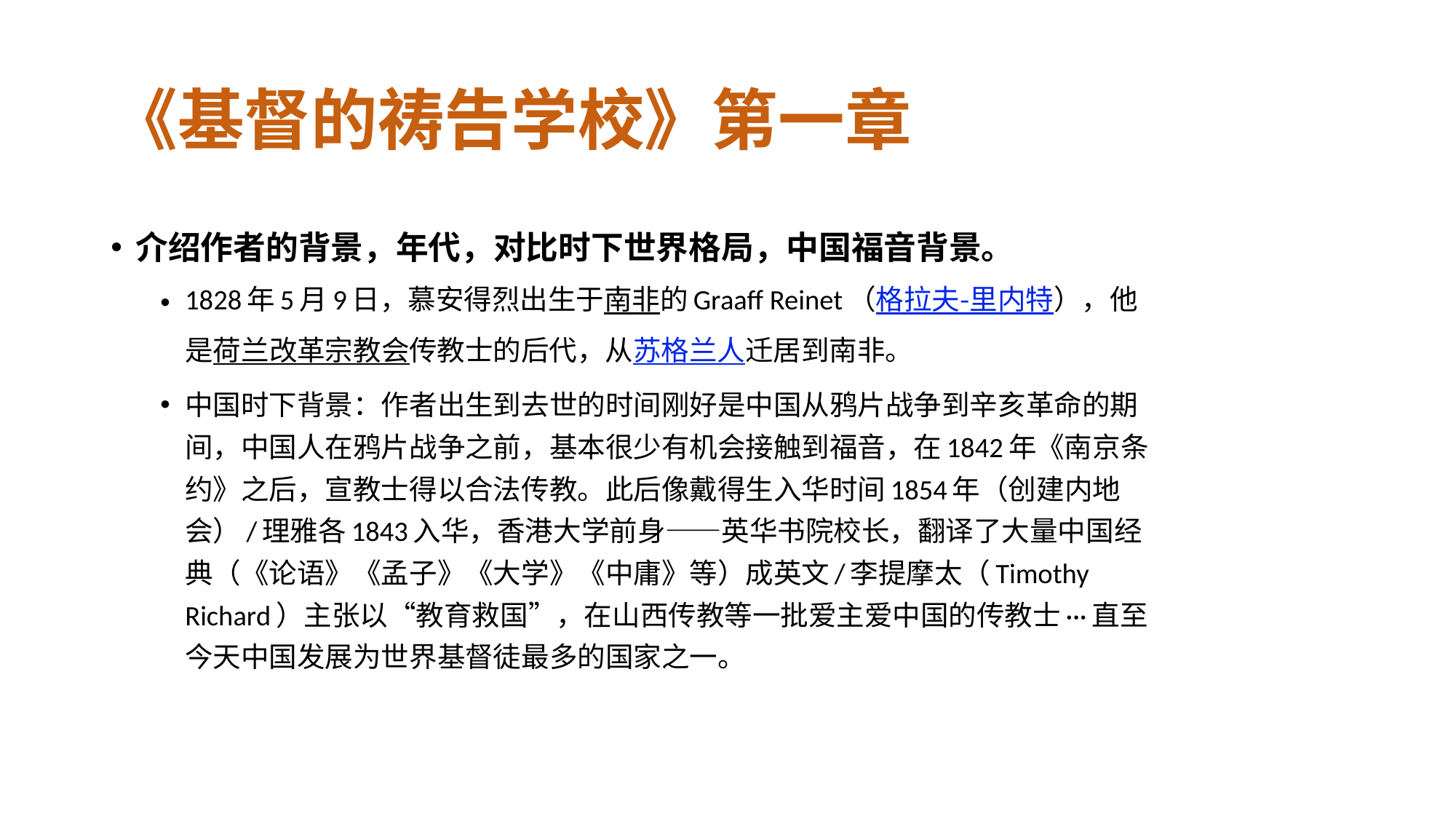

# 《基督的祷告学校》第一章
介绍作者的背景，年代，对比时下世界格局，中国福音背景。
1828年5月9日，慕安得烈出生于南非的Graaff Reinet（格拉夫-里内特），他是荷兰改革宗教会传教士的后代，从苏格兰人迁居到南非。
中国时下背景：作者出生到去世的时间刚好是中国从鸦片战争到辛亥革命的期间，中国人在鸦片战争之前，基本很少有机会接触到福音，在1842年《南京条约》之后，宣教士得以合法传教。此后像戴得生入华时间1854年（创建内地会）/理雅各1843入华，香港大学前身——英华书院校长，翻译了大量中国经典（《论语》《孟子》《大学》《中庸》等）成英文/李提摩太（Timothy Richard）主张以“教育救国”，在山西传教等一批爱主爱中国的传教士···直至今天中国发展为世界基督徒最多的国家之一。